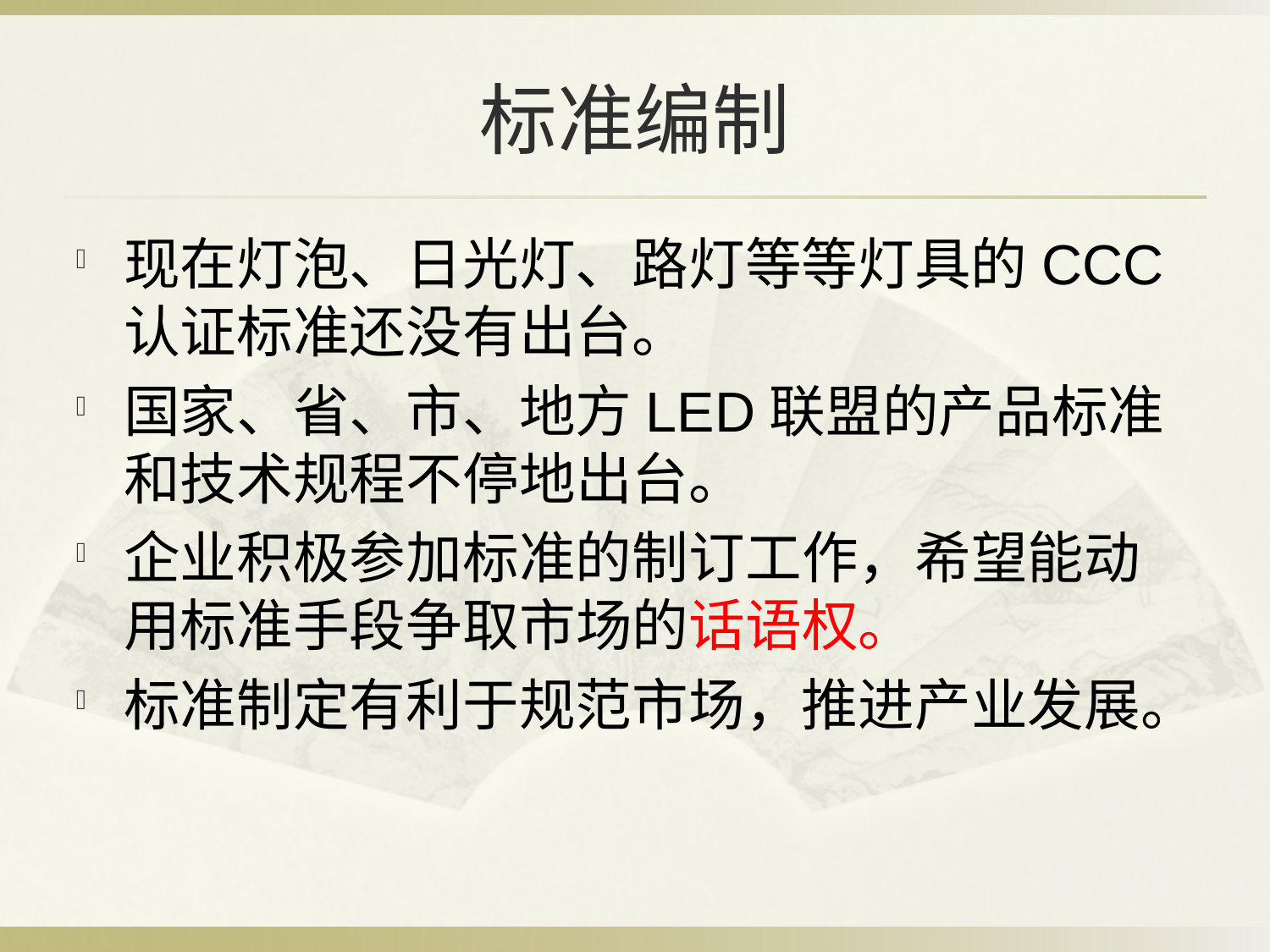

# 标准编制
现在灯泡、日光灯、路灯等等灯具的CCC认证标准还没有出台。
国家、省、市、地方LED联盟的产品标准和技术规程不停地出台。
企业积极参加标准的制订工作，希望能动用标准手段争取市场的话语权。
标准制定有利于规范市场，推进产业发展。